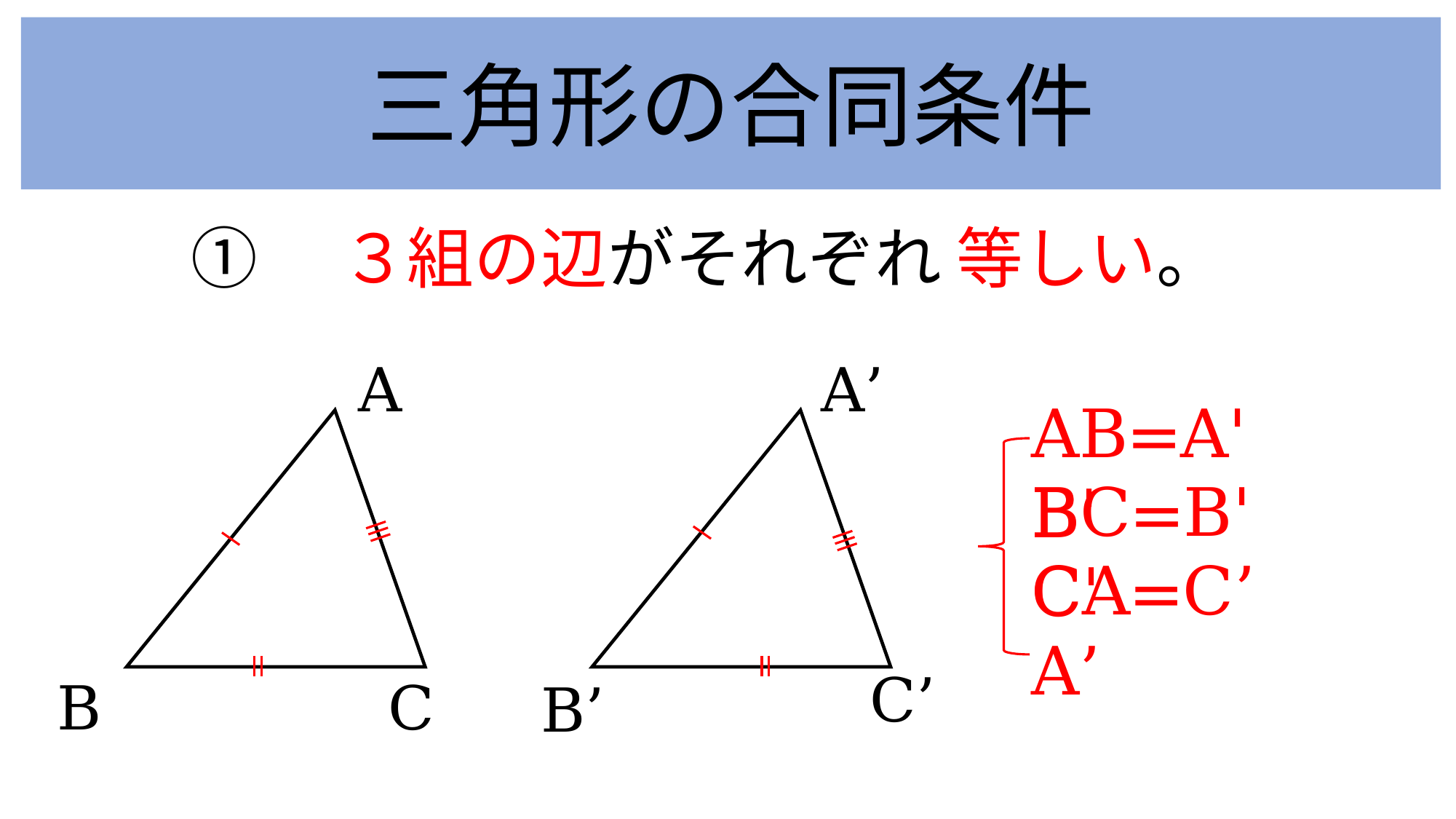

三角形の合同条件
①　３組の辺がそれぞれ 等しい。
A

B
C
A’

C’
B’
AB=A'B'

BC=B'C'
CA=C’A’